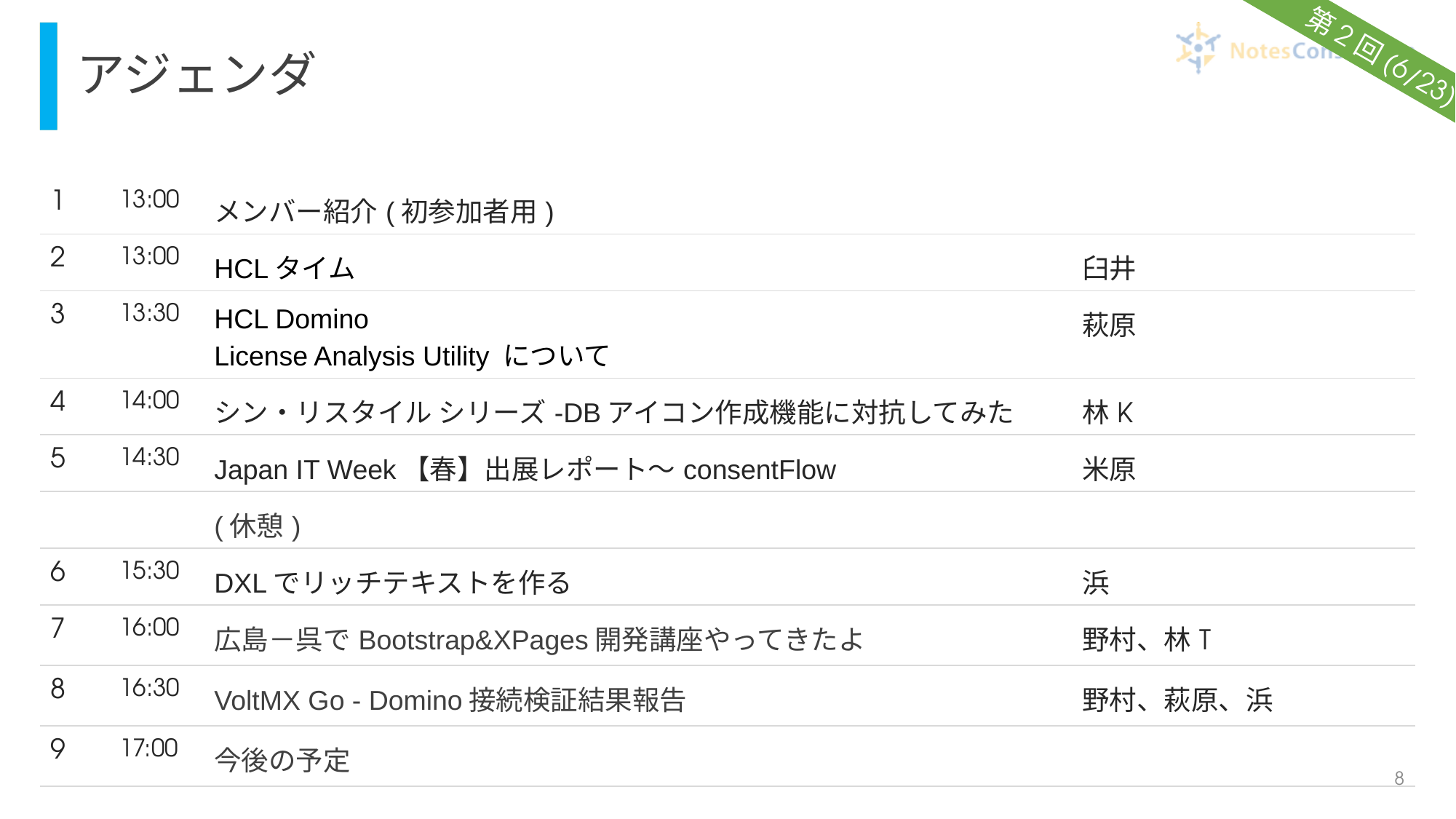

# アジェンダ
第2回(6/23)
| 1 | 13:00 | メンバー紹介(初参加者用) |  |
| --- | --- | --- | --- |
| 2 | 13:00 | HCLタイム | 臼井 |
| 3 | 13:30 | HCL Domino License Analysis Utility について | 萩原 |
| 4 | 14:00 | シン・リスタイル シリーズ-DBアイコン作成機能に対抗してみた | 林K |
| 5 | 14:30 | Japan IT Week【春】出展レポート～consentFlow | 米原 |
|  |  | (休憩) |  |
| 6 | 15:30 | DXLでリッチテキストを作る | 浜 |
| 7 | 16:00 | 広島－呉でBootstrap&XPages開発講座やってきたよ | 野村、林T |
| 8 | 16:30 | VoltMX Go - Domino接続検証結果報告 | 野村、萩原、浜 |
| 9 | 17:00 | 今後の予定 |  |
8